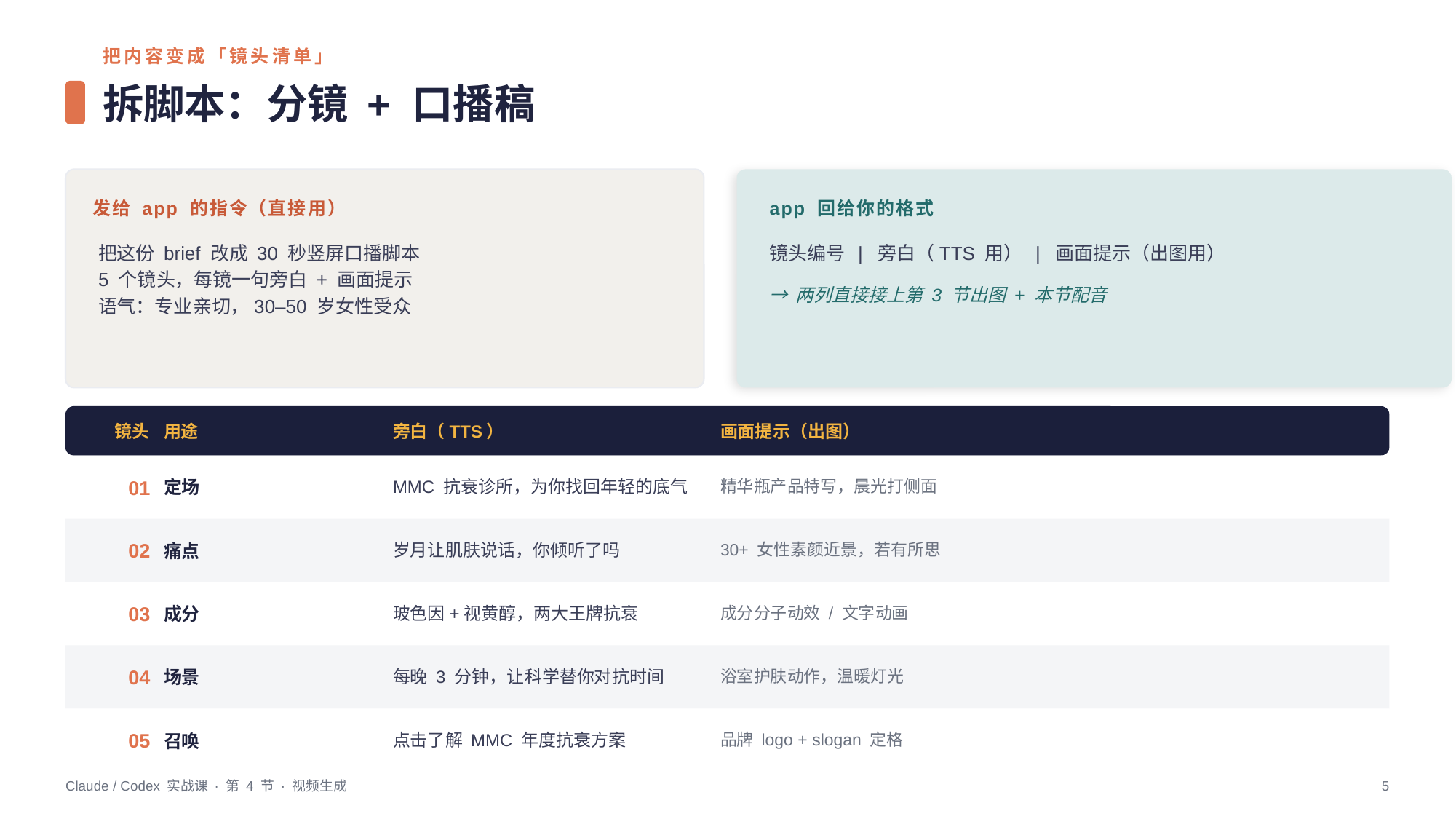

把内容变成「镜头清单」
拆脚本：分镜 + 口播稿

发给 app 的指令（直接用）
app 回给你的格式
镜头编号  |  旁白（TTS 用）  |  画面提示（出图用）
把这份 brief 改成 30 秒竖屏口播脚本
5 个镜头，每镜一句旁白 + 画面提示
语气：专业亲切，30–50 岁女性受众
→ 两列直接接上第 3 节出图 + 本节配音

镜头
用途
旁白（TTS）
画面提示（出图）

01
定场
MMC 抗衰诊所，为你找回年轻的底气
精华瓶产品特写，晨光打侧面

02
痛点
岁月让肌肤说话，你倾听了吗
30+ 女性素颜近景，若有所思

03
成分
玻色因+视黄醇，两大王牌抗衰
成分分子动效 / 文字动画

04
场景
每晚 3 分钟，让科学替你对抗时间
浴室护肤动作，温暖灯光

05
召唤
点击了解 MMC 年度抗衰方案
品牌 logo + slogan 定格
Claude / Codex 实战课 · 第 4 节 · 视频生成
5